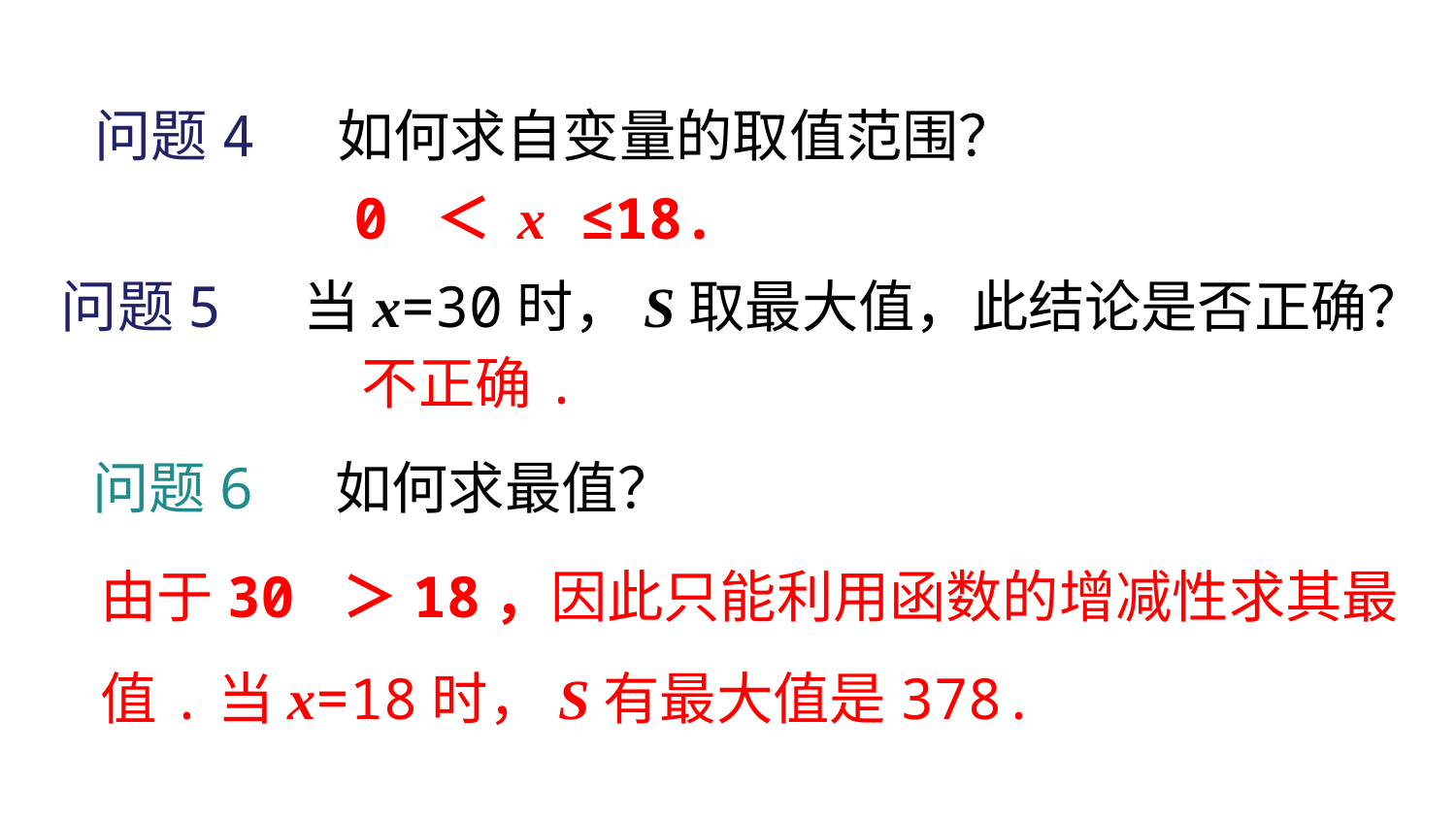

问题4  如何求自变量的取值范围？
0 ＜ x ≤18.
问题5  当x=30时，S取最大值，此结论是否正确？
 不正确.
问题6  如何求最值？
由于30 ＞18，因此只能利用函数的增减性求其最值.当x=18时，S有最大值是378.